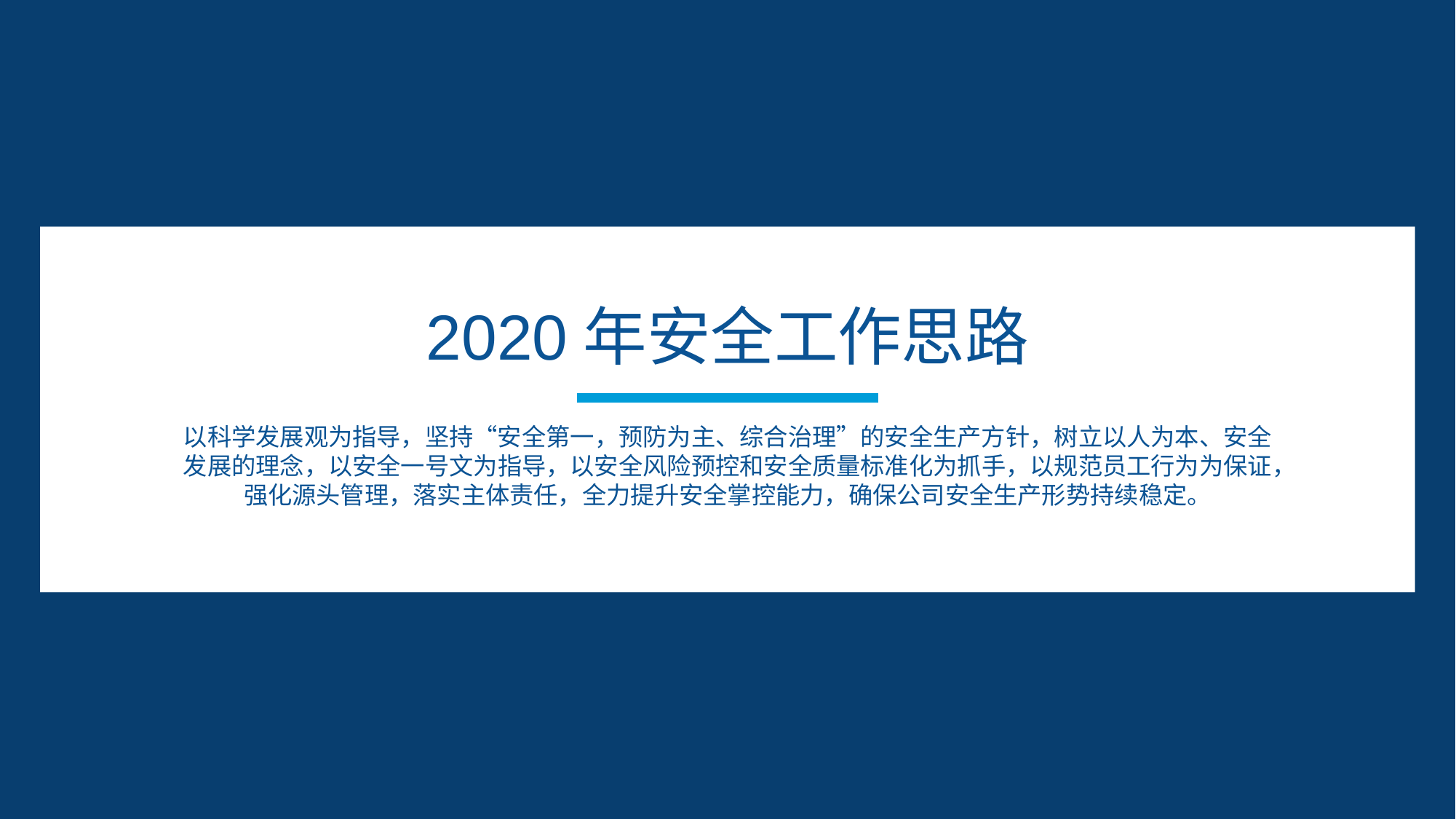

2020年安全工作思路
以科学发展观为指导，坚持“安全第一，预防为主、综合治理”的安全生产方针，树立以人为本、安全发展的理念，以安全一号文为指导，以安全风险预控和安全质量标准化为抓手，以规范员工行为为保证，强化源头管理，落实主体责任，全力提升安全掌控能力，确保公司安全生产形势持续稳定。